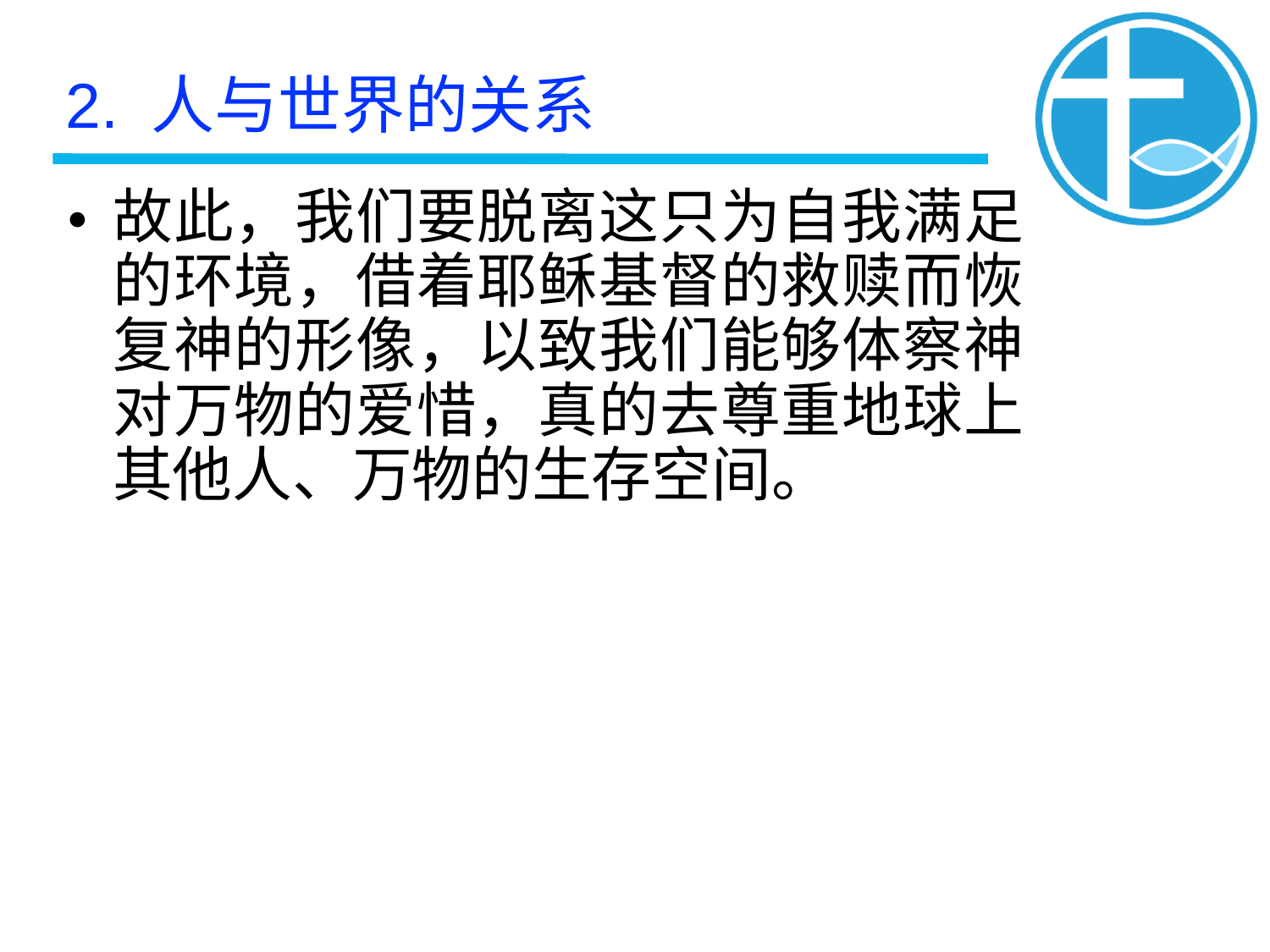

2. 人与世界的关系
故此，我们要脱离这只为自我满足的环境，借着耶稣基督的救赎而恢复神的形像，以致我们能够体察神对万物的爱惜，真的去尊重地球上其他人、万物的生存空间。